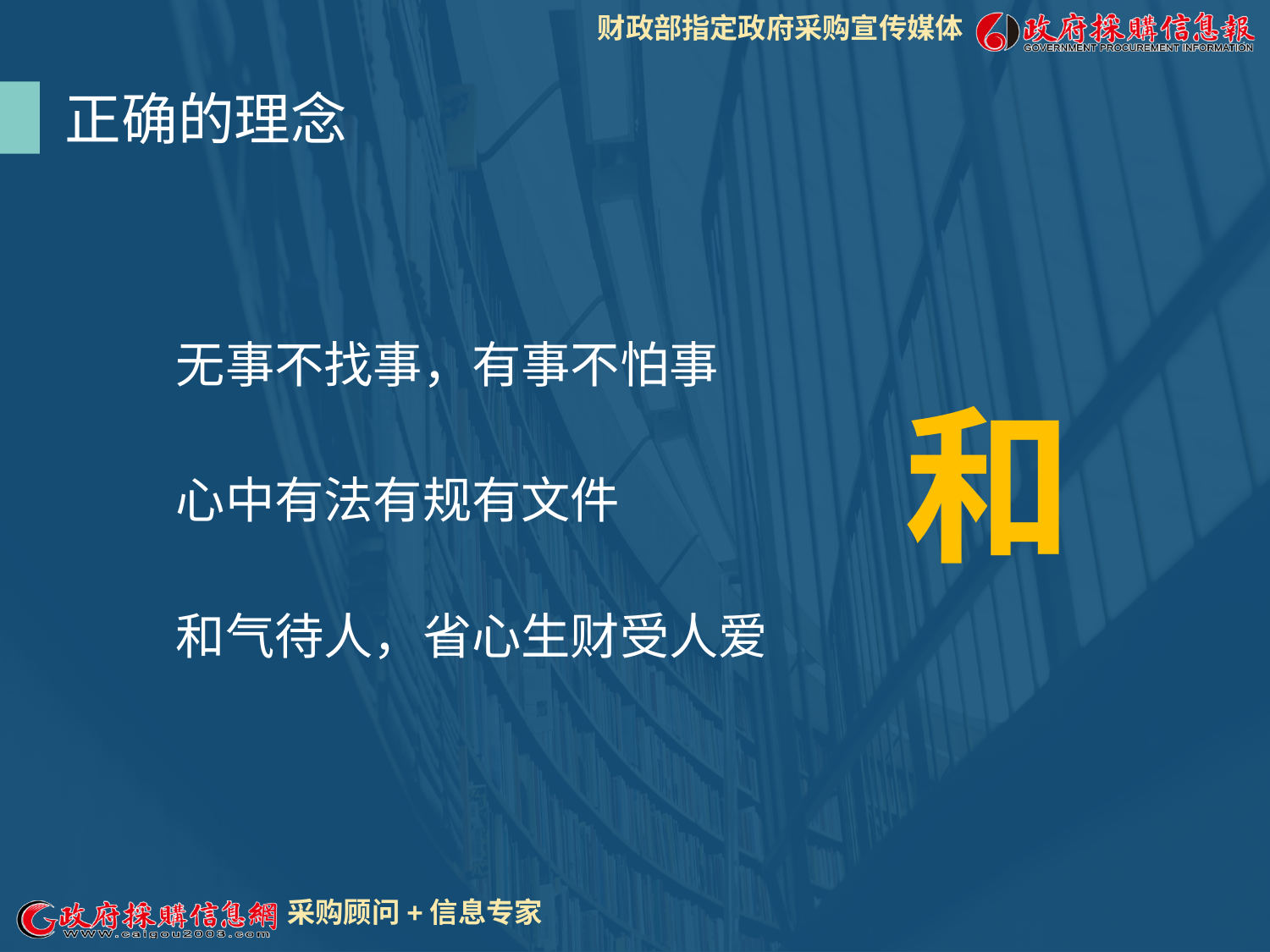

正确的理念
无事不找事，有事不怕事
心中有法有规有文件
和气待人，省心生财受人爱
和